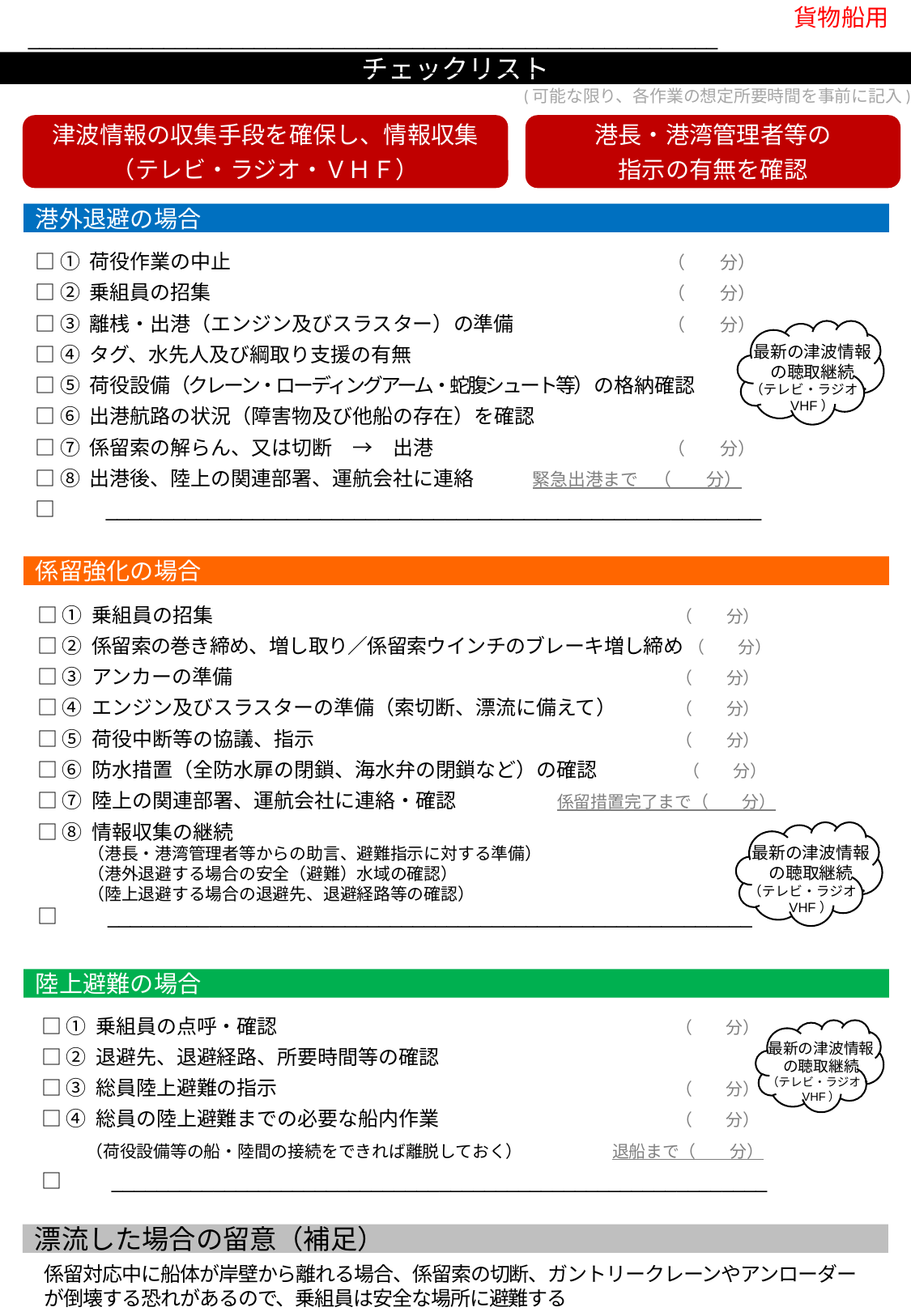

貨物船用
________________________________________________________________________________________________________________
チェックリスト
(可能な限り、各作業の想定所要時間を事前に記入)
津波情報の収集手段を確保し、情報収集
（テレビ・ラジオ・ＶＨＦ）
港長・港湾管理者等の
指示の有無を確認
港外退避の場合
□ ① 荷役作業の中止				　 （　　分）
□ ② 乗組員の招集				　 （　　分）
□ ③ 離桟・出港（エンジン及びスラスター）の準備　　　　	　 （　　分）
□ ④ タグ、水先人及び綱取り支援の有無
□ ⑤ 荷役設備（クレーン・ローディングアーム・蛇腹シュート等）の格納確認
□ ⑥ 出港航路の状況（障害物及び他船の存在）を確認
□ ⑦ 係留索の解らん、又は切断　→　出港		　 （　　分）
□ ⑧ 出港後、陸上の関連部署、運航会社に連絡　 　   緊急出港まで    （　　分）
□　　__________________________________________________________

最新の津波情報
の聴取継続
（テレビ・ラジオ・VHF）

係留強化の場合
□ ① 乗組員の招集				       （　　分）
□ ② 係留索の巻き締め、増し取り／係留索ウインチのブレーキ増し締め （　　分）
□ ③ アンカーの準備				       （　　分）
□ ④ エンジン及びスラスターの準備（索切断、漂流に備えて）	       （　　分）
□ ⑤ 荷役中断等の協議、指示			       （　　分）
□ ⑥ 防水措置（全防水扉の閉鎖、海水弁の閉鎖など）の確認	　    （　　分）
□ ⑦ 陸上の関連部署、運航会社に連絡・確認　　　　　係留措置完了まで（　　分）
□ ⑧ 情報収集の継続
　　　（港長・港湾管理者等からの助言、避難指示に対する準備）
　　　（港外退避する場合の安全（避難）水域の確認）
　　　（陸上退避する場合の退避先、退避経路等の確認）
□　　_________________________________________________________

最新の津波情報
の聴取継続
（テレビ・ラジオ・VHF）

陸上避難の場合
□ ① 乗組員の点呼・確認　			      （　　分）
□ ② 退避先、退避経路、所要時間等の確認
□ ③ 総員陸上避難の指示　			      （　　分）
□ ④ 総員の陸上避難までの必要な船内作業　		      （　　分）
　　 （荷役設備等の船・陸間の接続をできれば離脱しておく）　　　　  退船まで（　　分）
□　　__________________________________________________________

最新の津波情報
の聴取継続
（テレビ・ラジオ・VHF）

漂流した場合の留意（補足）
係留対応中に船体が岸壁から離れる場合、係留索の切断、ガントリークレーンやアンローダーが倒壊する恐れがあるので、乗組員は安全な場所に避難する